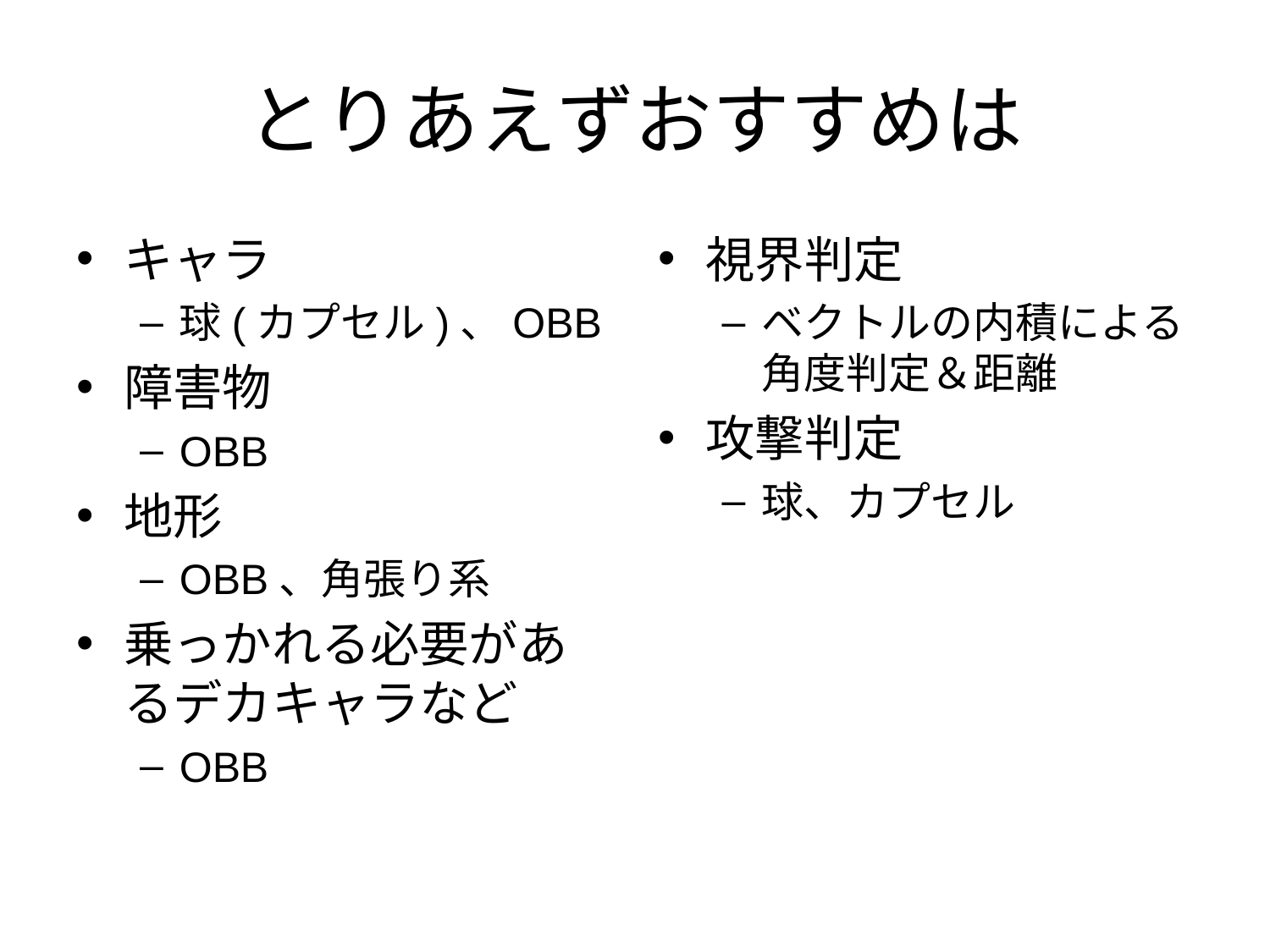

# とりあえずおすすめは
キャラ
球(カプセル)、OBB
障害物
OBB
地形
OBB、角張り系
乗っかれる必要があるデカキャラなど
OBB
視界判定
ベクトルの内積による角度判定＆距離
攻撃判定
球、カプセル